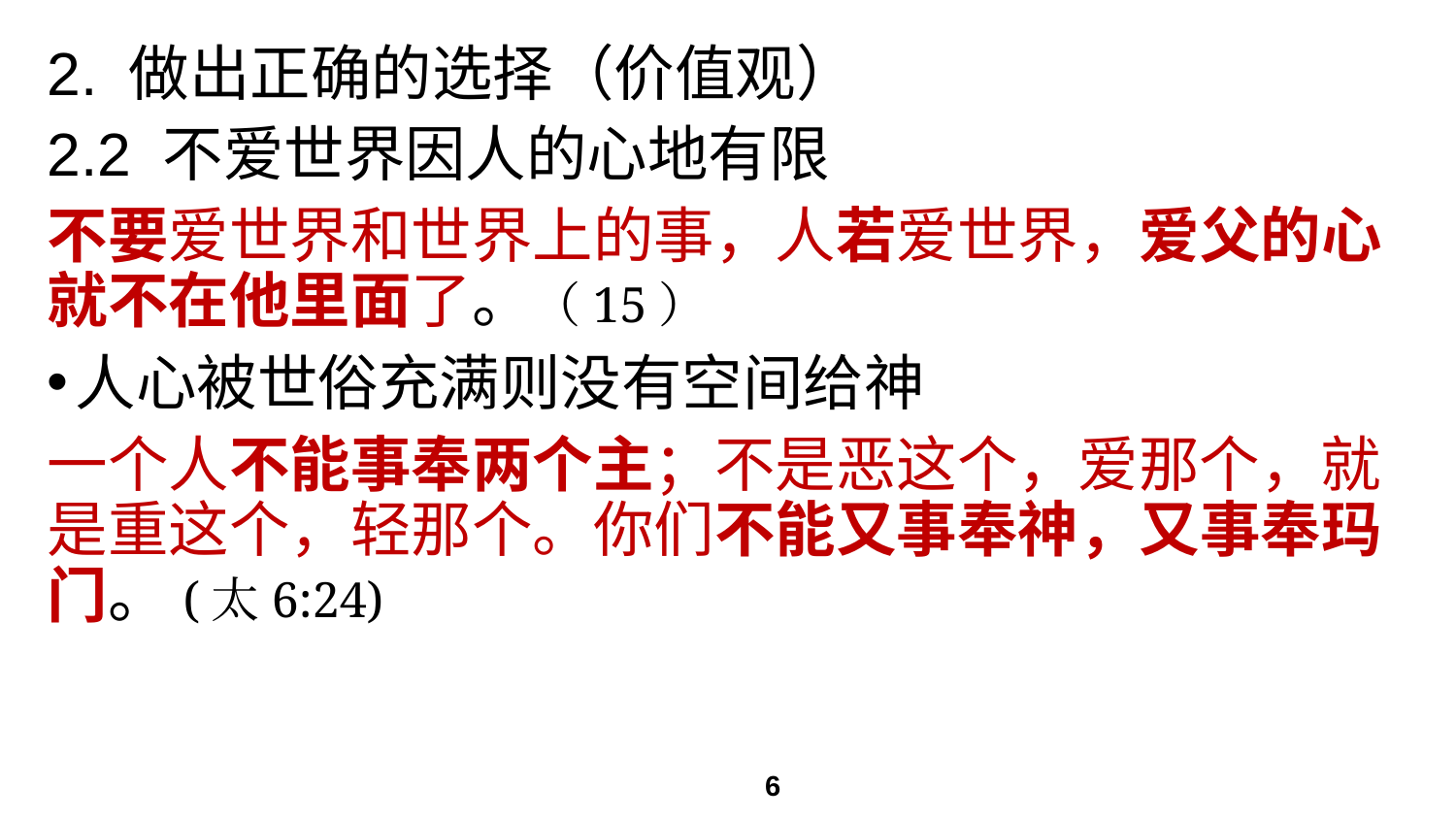

# 2. 做出正确的选择（价值观）
2.2 不爱世界因人的心地有限
不要爱世界和世界上的事，人若爱世界，爱父的心就不在他里面了。（15）
人心被世俗充满则没有空间给神
一个人不能事奉两个主；不是恶这个，爱那个，就是重这个，轻那个。你们不能又事奉神，又事奉玛门。(太6:24)

6